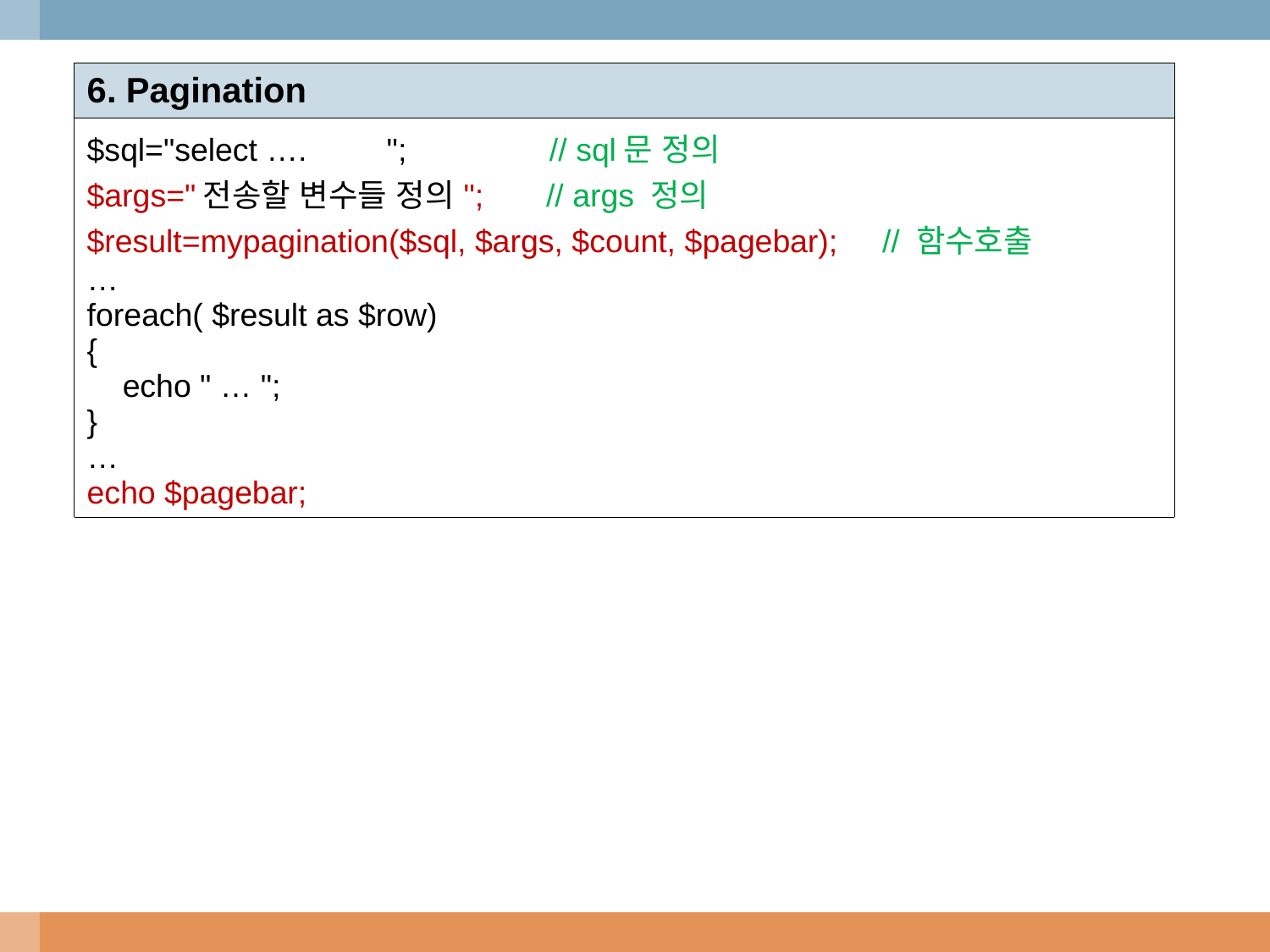

| 6. Pagination |
| --- |
| $sql="select …. "; // sql문 정의 $args="전송할 변수들 정의"; // args 정의 $result=mypagination($sql, $args, $count, $pagebar); // 함수호출 … foreach( $result as $row) { echo " … "; } … echo $pagebar; |